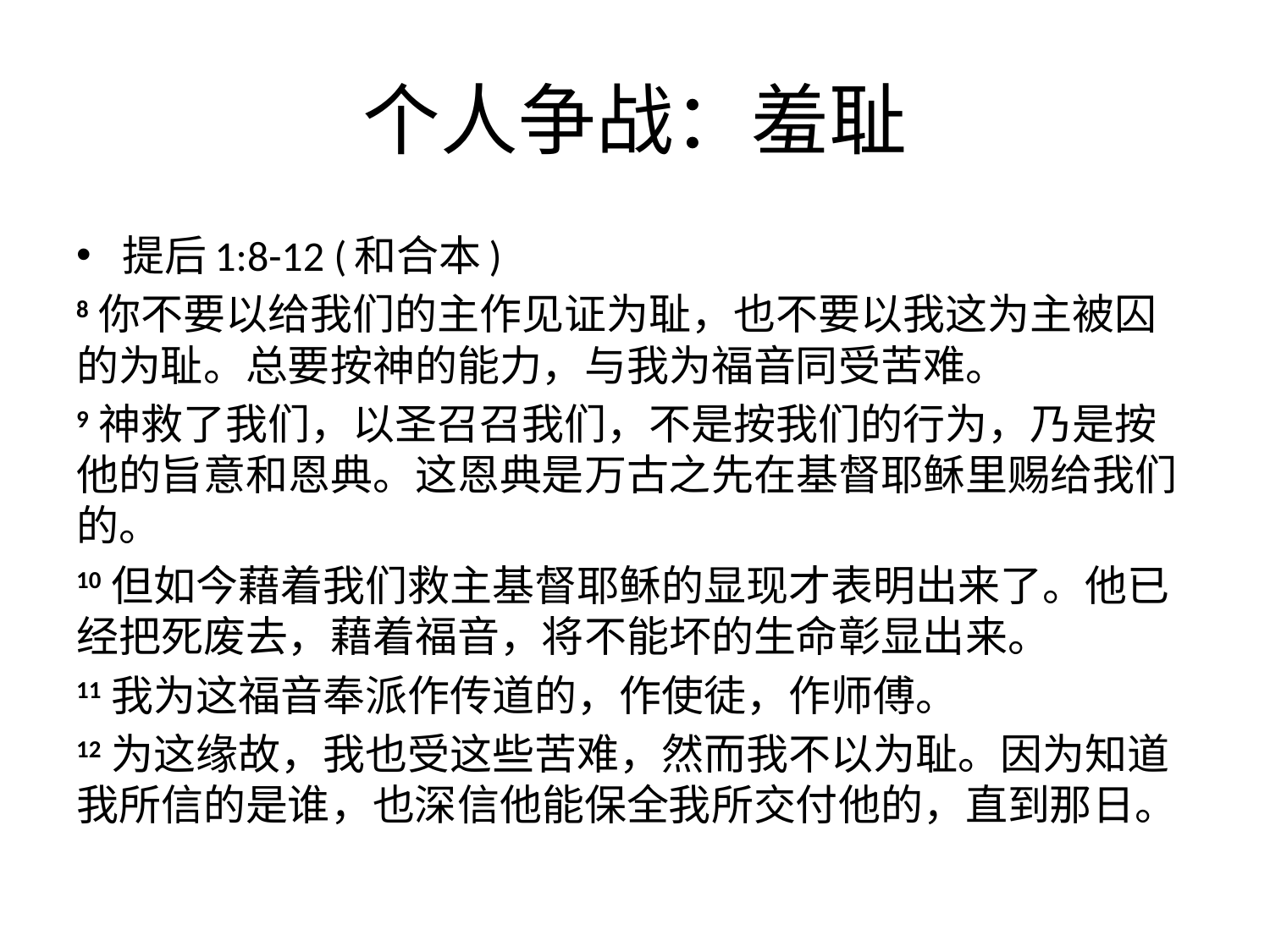

# 个人争战：羞耻
提后1:8-12 (和合本)
8 你不要以给我们的主作见证为耻，也不要以我这为主被囚的为耻。总要按神的能力，与我为福音同受苦难。
9 神救了我们，以圣召召我们，不是按我们的行为，乃是按他的旨意和恩典。这恩典是万古之先在基督耶稣里赐给我们的。
10 但如今藉着我们救主基督耶稣的显现才表明出来了。他已经把死废去，藉着福音，将不能坏的生命彰显出来。
11 我为这福音奉派作传道的，作使徒，作师傅。
12 为这缘故，我也受这些苦难，然而我不以为耻。因为知道我所信的是谁，也深信他能保全我所交付他的，直到那日。